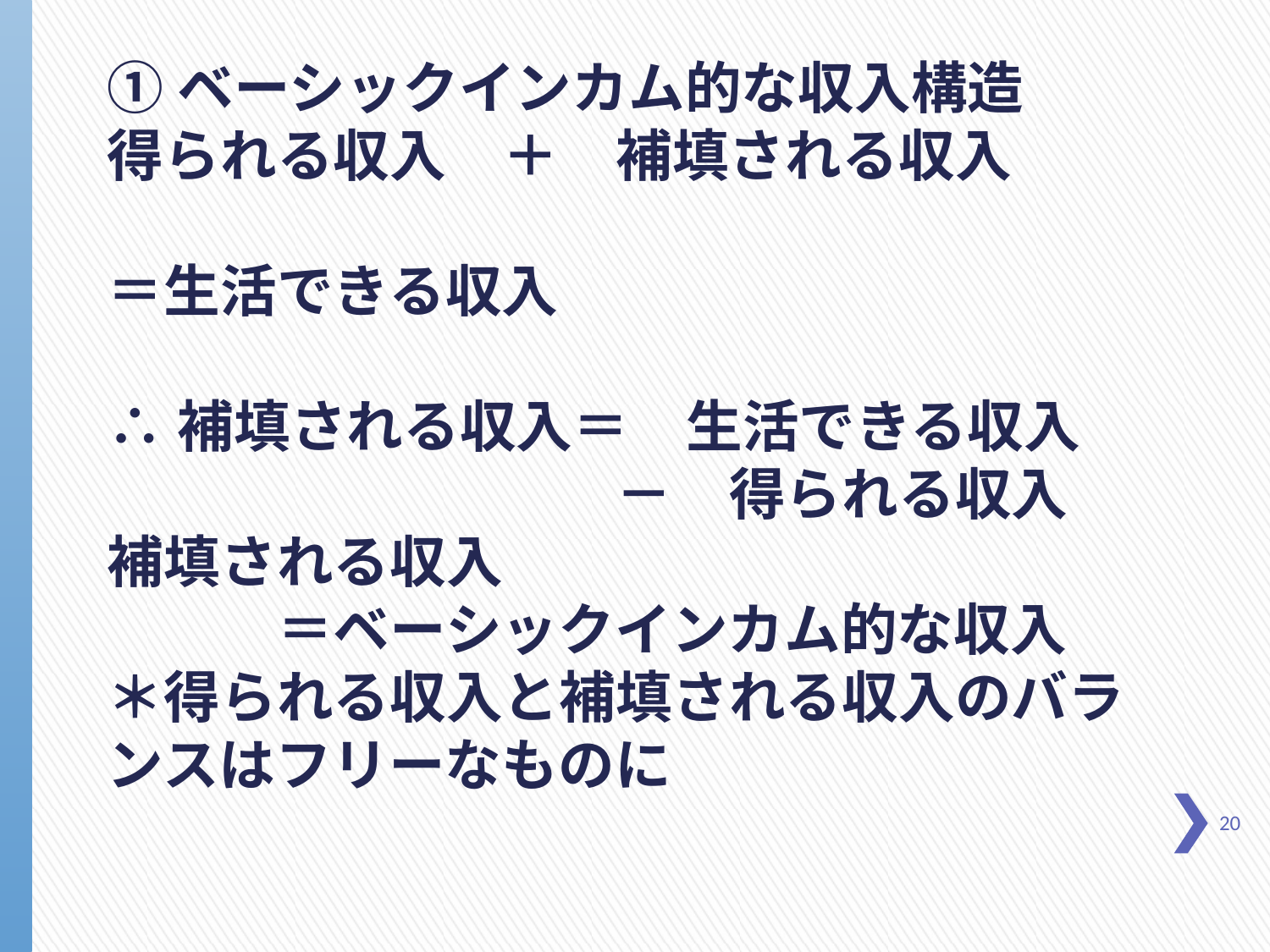

①ベーシックインカム的な収入構造
得られる収入　＋　補填される収入

＝生活できる収入

∴補填される収入＝　生活できる収入
　　　　　　　　　－　得られる収入
補填される収入
　　　＝ベーシックインカム的な収入
＊得られる収入と補填される収入のバランスはフリーなものに

20